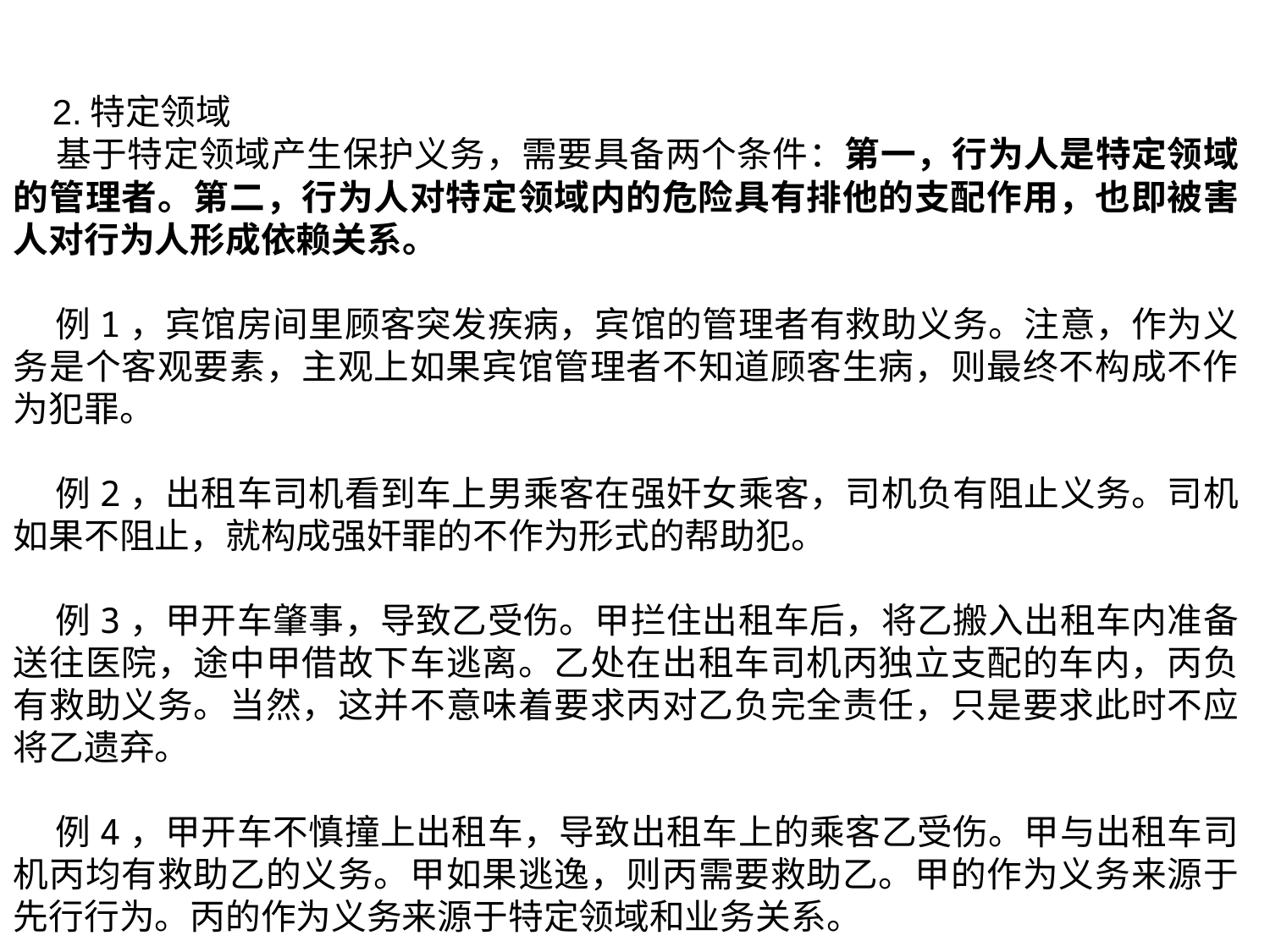

2.特定领域
    基于特定领域产生保护义务，需要具备两个条件：第一，行为人是特定领域的管理者。第二，行为人对特定领域内的危险具有排他的支配作用，也即被害人对行为人形成依赖关系。

    例1，宾馆房间里顾客突发疾病，宾馆的管理者有救助义务。注意，作为义务是个客观要素，主观上如果宾馆管理者不知道顾客生病，则最终不构成不作为犯罪。

    例2，出租车司机看到车上男乘客在强奸女乘客，司机负有阻止义务。司机如果不阻止，就构成强奸罪的不作为形式的帮助犯。

    例3，甲开车肇事，导致乙受伤。甲拦住出租车后，将乙搬入出租车内准备送往医院，途中甲借故下车逃离。乙处在出租车司机丙独立支配的车内，丙负有救助义务。当然，这并不意味着要求丙对乙负完全责任，只是要求此时不应将乙遗弃。

    例4，甲开车不慎撞上出租车，导致出租车上的乘客乙受伤。甲与出租车司机丙均有救助乙的义务。甲如果逃逸，则丙需要救助乙。甲的作为义务来源于先行行为。丙的作为义务来源于特定领域和业务关系。